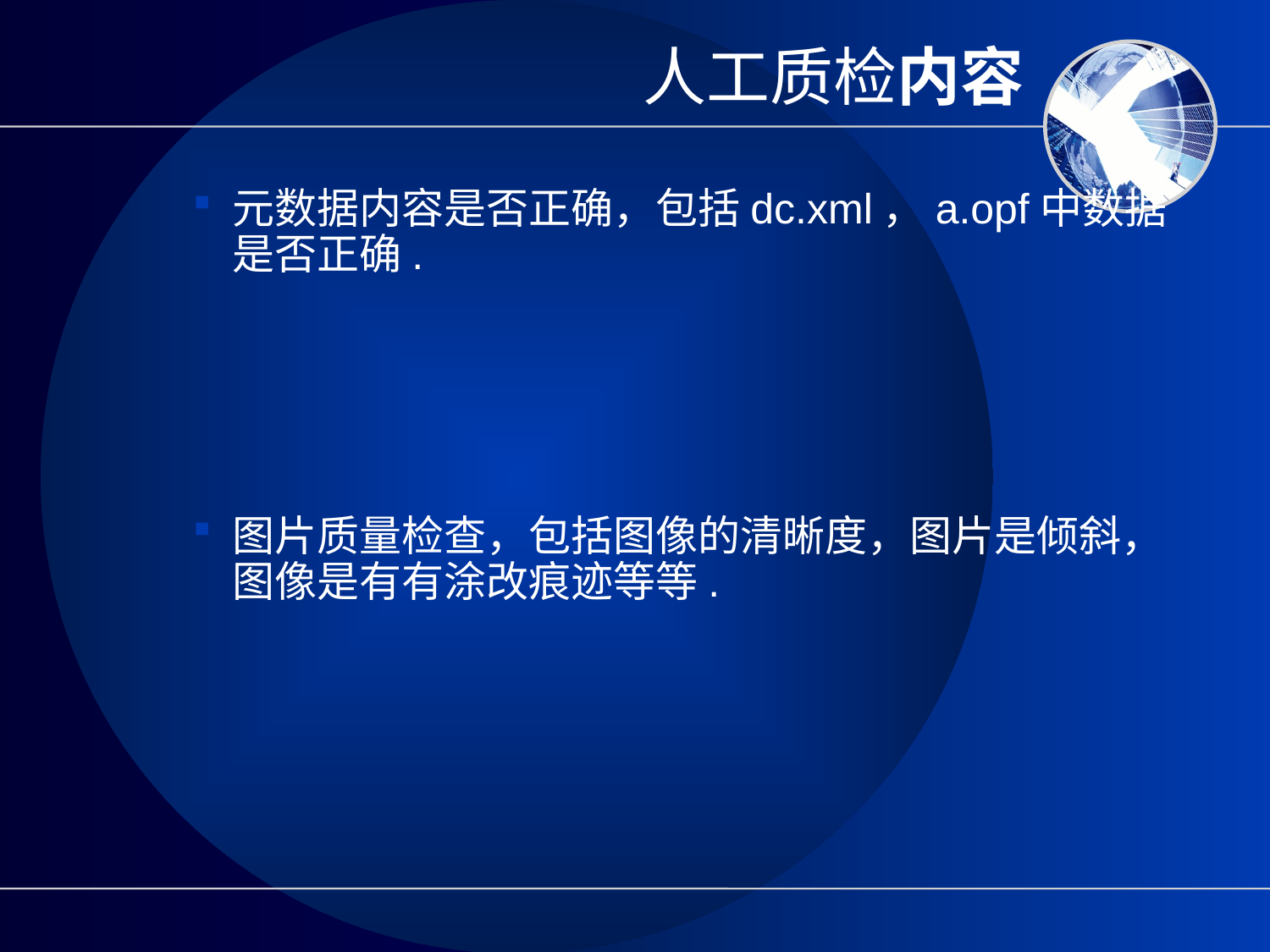

# 人工质检内容
元数据内容是否正确，包括dc.xml，a.opf中数据是否正确.

图片质量检查，包括图像的清晰度，图片是倾斜，图像是有有涂改痕迹等等.